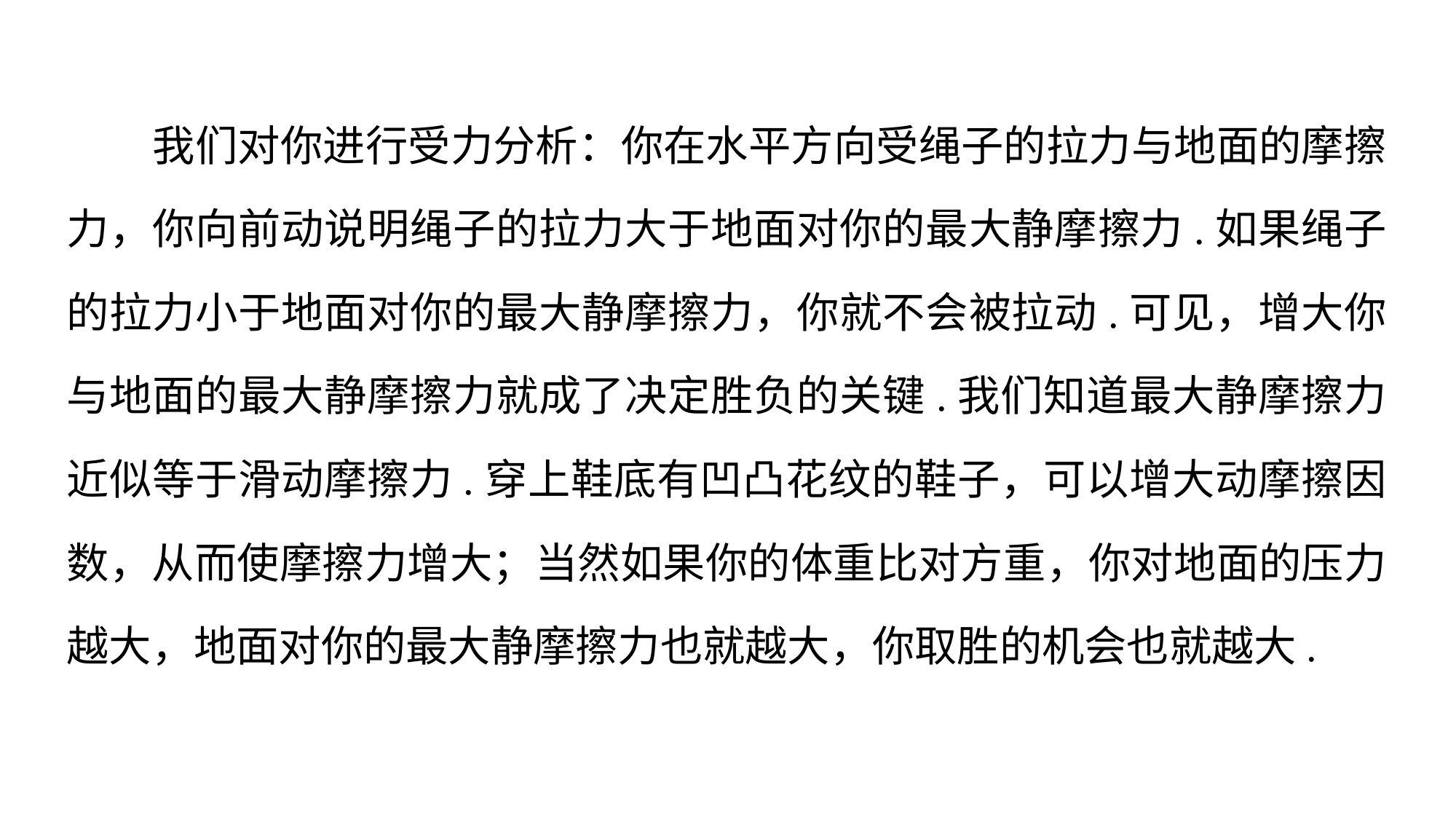

我们对你进行受力分析：你在水平方向受绳子的拉力与地面的摩擦力，你向前动说明绳子的拉力大于地面对你的最大静摩擦力.如果绳子的拉力小于地面对你的最大静摩擦力，你就不会被拉动.可见，增大你与地面的最大静摩擦力就成了决定胜负的关键.我们知道最大静摩擦力近似等于滑动摩擦力.穿上鞋底有凹凸花纹的鞋子，可以增大动摩擦因数，从而使摩擦力增大；当然如果你的体重比对方重，你对地面的压力越大，地面对你的最大静摩擦力也就越大，你取胜的机会也就越大.